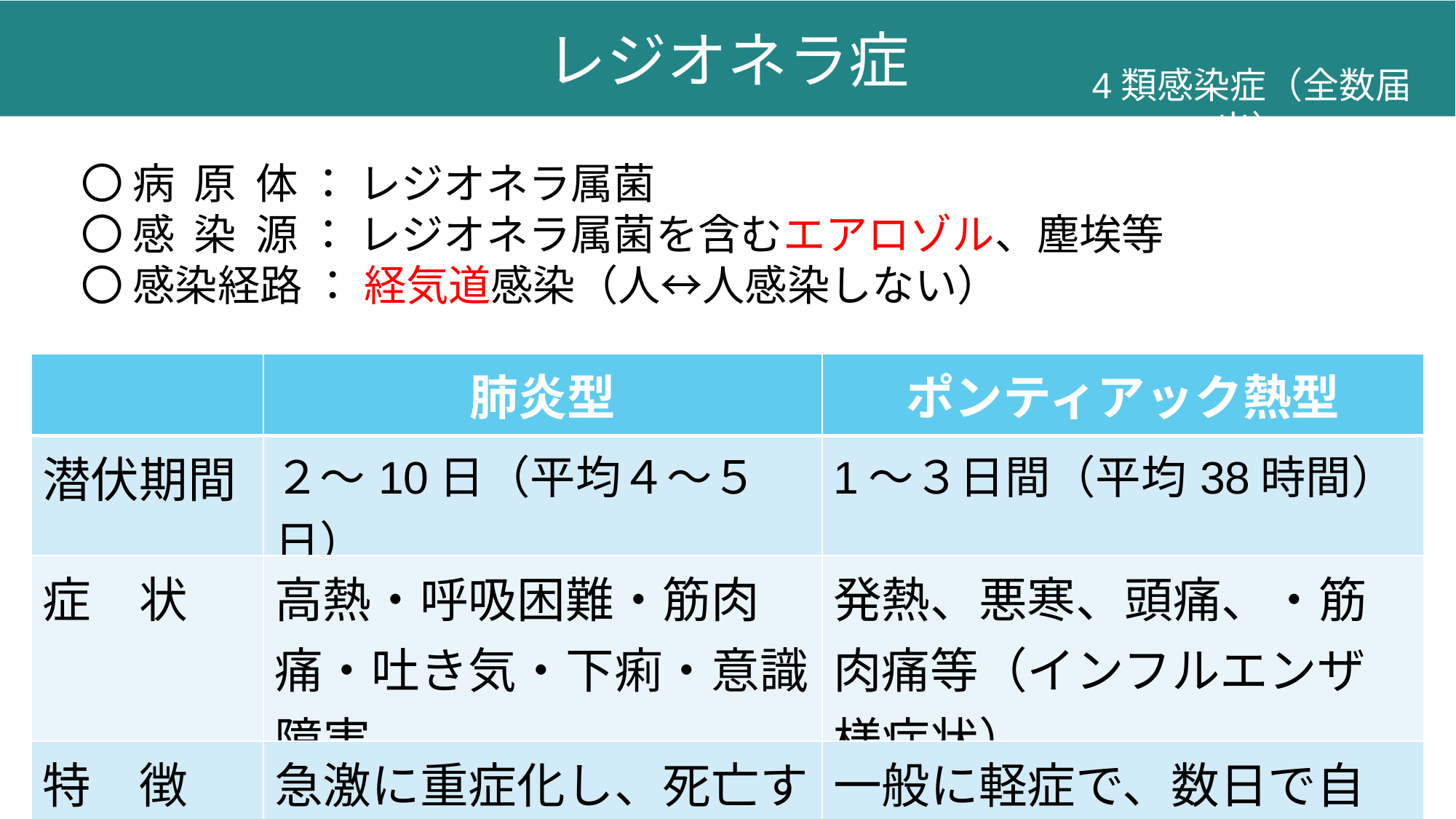

レジオネラ症
4類感染症（全数届出）
〇 病  原  体 ： レジオネラ属菌
〇 感  染  源 ： レジオネラ属菌を含むエアロゾル、塵埃等
〇 感染経路 ： 経気道感染（人↔人感染しない）
|  | 肺炎型 | ポンティアック熱型 |
| --- | --- | --- |
| 潜伏期間 | ２～10日（平均４～５日） | 1～３日間（平均38時間） |
| 症　状 | 高熱・呼吸困難・筋肉痛・吐き気・下痢・意識障害 | 発熱、悪寒、頭痛、・筋肉痛等（インフルエンザ様症状） |
| 特　徴 | 急激に重症化し、死亡する場合がある。 | 一般に軽症で、数日で自然治癒する場合が多い。 |